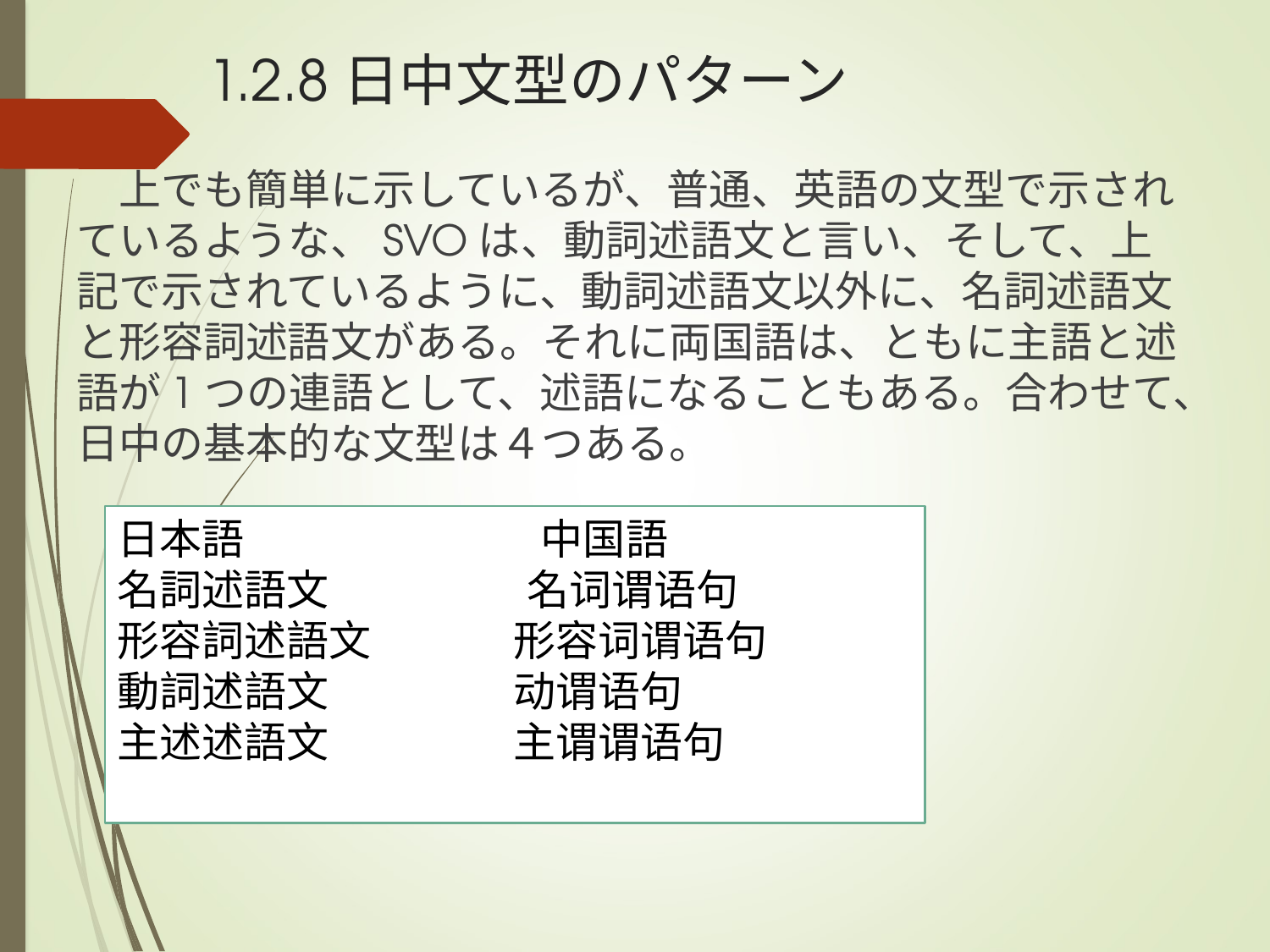

# 1.2.8日中文型のパターン
　上でも簡単に示しているが、普通、英語の文型で示されているような、SVOは、動詞述語文と言い、そして、上記で示されているように、動詞述語文以外に、名詞述語文と形容詞述語文がある。それに両国語は、ともに主語と述語が1つの連語として、述語になることもある。合わせて、日中の基本的な文型は４つある。

日本語　　　　　　　中国語
名詞述語文　　　　   名词谓语句
形容詞述語文  　　    形容词谓语句
動詞述語文    　　　  动谓语句
主述述語文    　　　  主谓谓语句